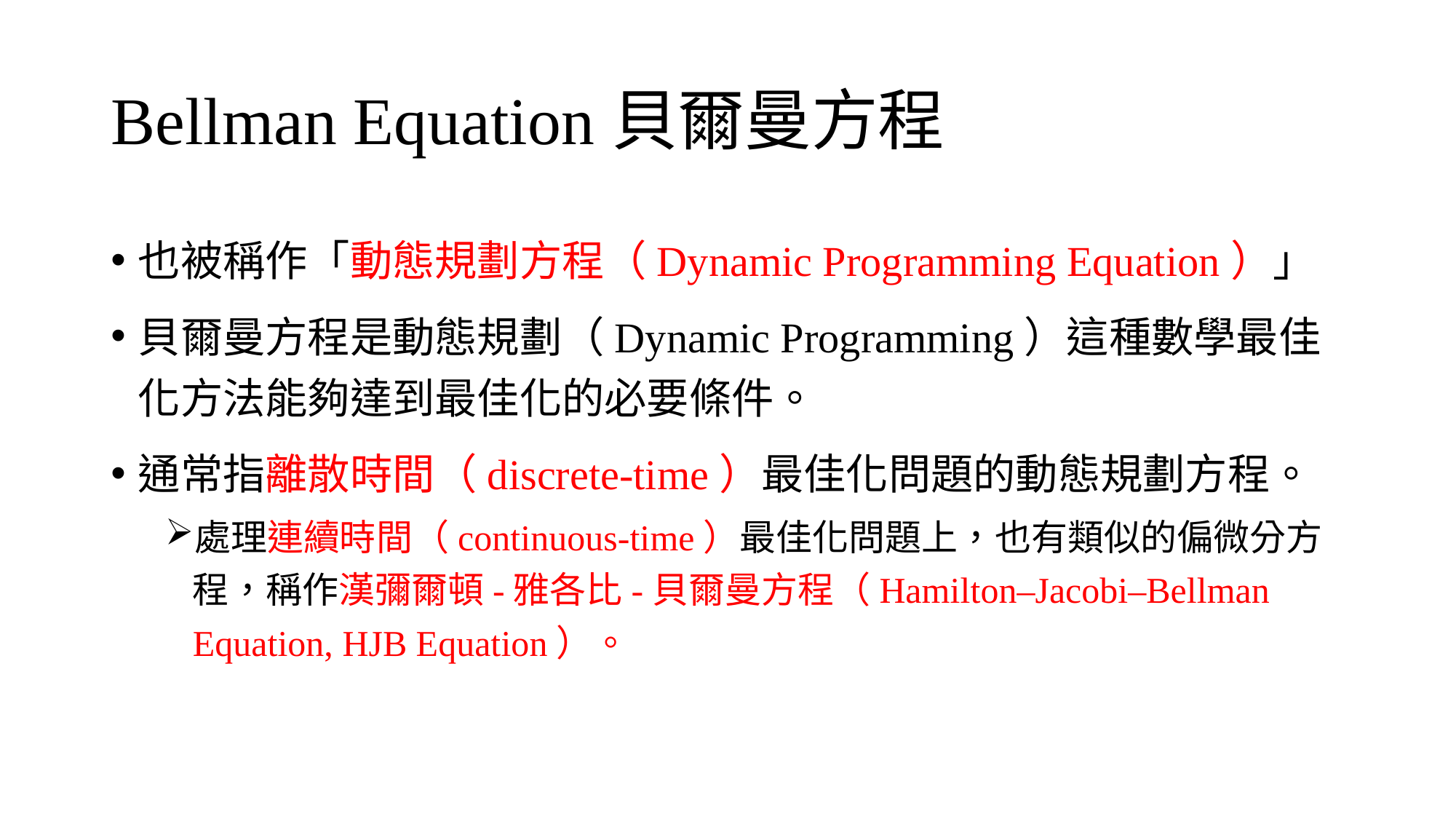

# Bellman Equation貝爾曼方程
也被稱作「動態規劃方程（Dynamic Programming Equation）」
貝爾曼方程是動態規劃（Dynamic Programming）這種數學最佳化方法能夠達到最佳化的必要條件。
通常指離散時間（discrete-time）最佳化問題的動態規劃方程。
處理連續時間（continuous-time）最佳化問題上，也有類似的偏微分方程，稱作漢彌爾頓-雅各比-貝爾曼方程（Hamilton–Jacobi–Bellman Equation, HJB Equation）。